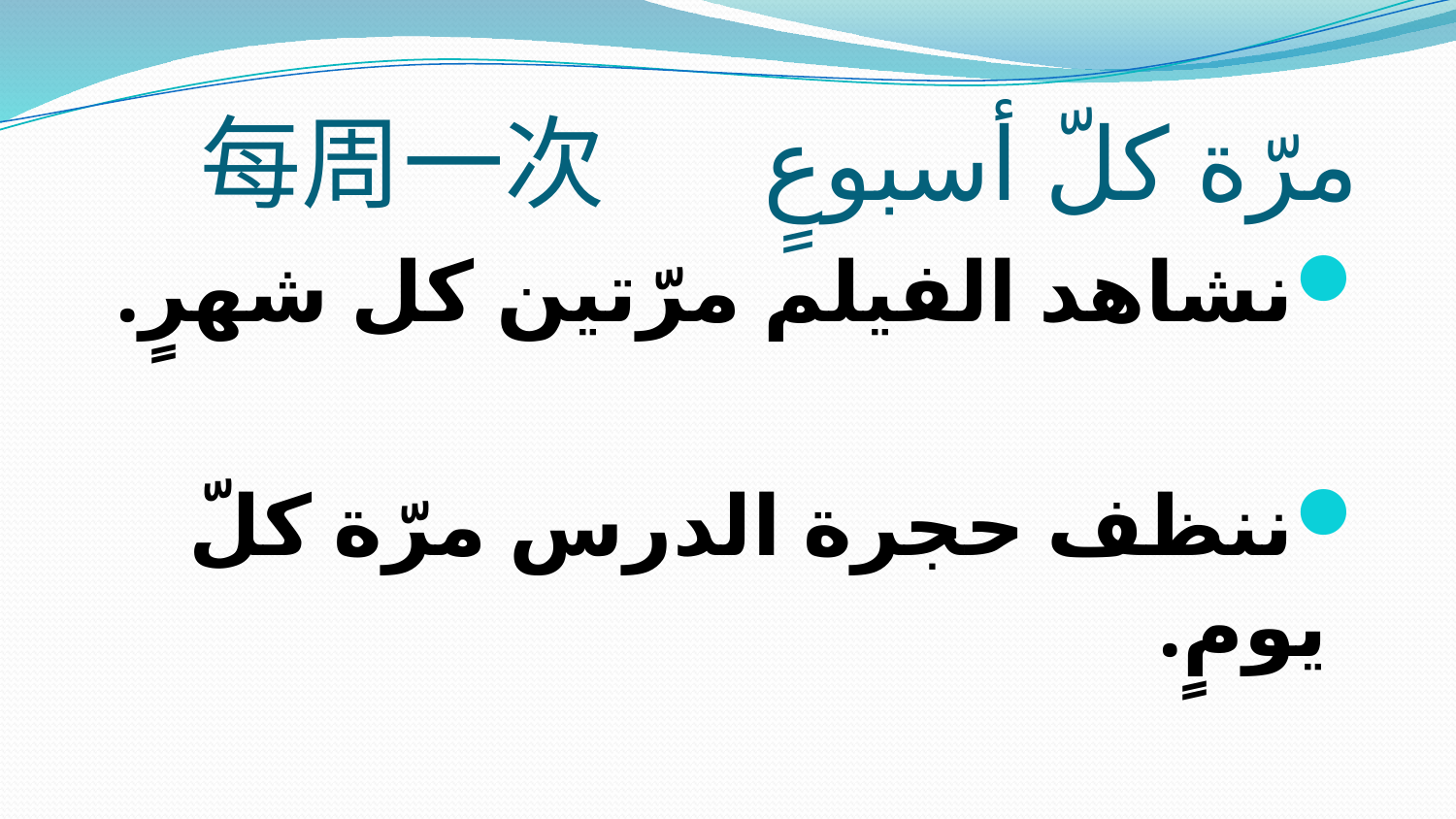

# مرّة كلّ أسبوعٍ      每周一次
نشاهد الفيلم مرّتين كل شهرٍ.

ننظف حجرة الدرس مرّة كلّ يومٍ.